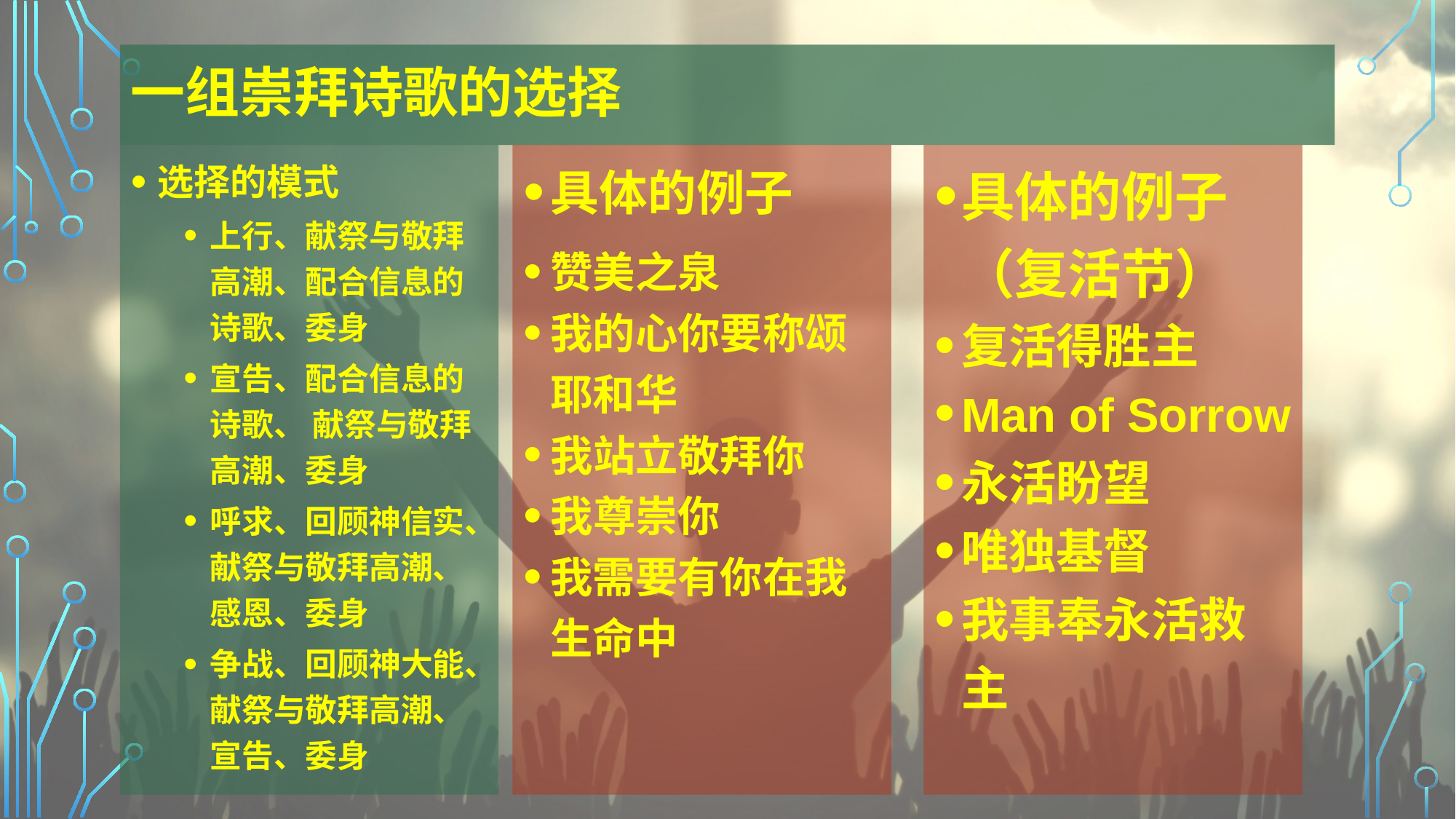

# 一组崇拜诗歌的选择
选择的模式
上行、献祭与敬拜高潮、配合信息的诗歌、委身
宣告、配合信息的诗歌、 献祭与敬拜高潮、委身
呼求、回顾神信实、献祭与敬拜高潮、感恩、委身
争战、回顾神大能、献祭与敬拜高潮、宣告、委身
具体的例子
赞美之泉
我的心你要称颂耶和华
我站立敬拜你
我尊崇你
我需要有你在我生命中

具体的例子（复活节）
复活得胜主
Man of Sorrow
永活盼望
唯独基督
我事奉永活救主